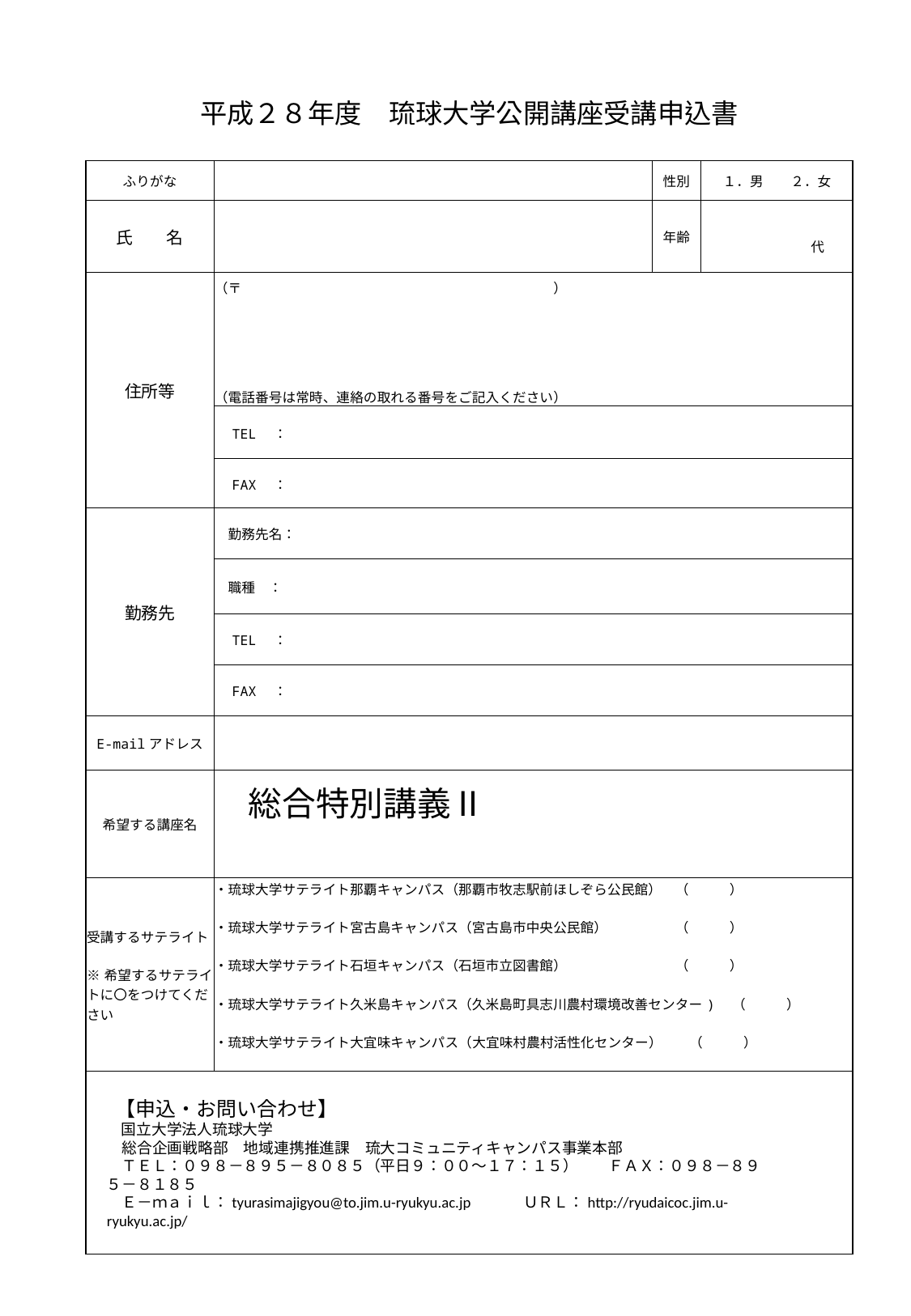

| 平成２８年度　琉球大学公開講座受講申込書 |  |  |  |  |
| --- | --- | --- | --- | --- |
|  |  |  |  |  |
| ふりがな |  |  | 性別 | １．男　　２．女 |
| 氏　　名 |  |  | 年齢 | 代 |
| 住所等 | （〒　　　　　　　　　　　　　　　　　　　　　　　） |  |  |  |
|  | （電話番号は常時、連絡の取れる番号をご記入ください） |  |  |  |
|  | TEL　： |  |  |  |
|  | FAX　： |  |  |  |
| 勤務先 | 勤務先名： |  |  |  |
|  | 職種　： |  |  |  |
|  | TEL　： |  |  |  |
|  | FAX　： |  |  |  |
| E-mailアドレス |  |  |  |  |
| 希望する講座名 | 総合特別講義Ⅱ |  |  |  |
| 受講するサテライト ※希望するサテライトに〇をつけてください | ・琉球大学サテライト那覇キャンパス（那覇市牧志駅前ほしぞら公民館）　（　　　） ・琉球大学サテライト宮古島キャンパス（宮古島市中央公民館）　　　　　（　　　） ・琉球大学サテライト石垣キャンパス（石垣市立図書館）　　　　　　　　（　　　） ・琉球大学サテライト久米島キャンパス（久米島町具志川農村環境改善センター)　（　　　） ・琉球大学サテライト大宜味キャンパス（大宜味村農村活性化センター）　　（　　　） |  |  |  |
|  |  |  |  |  |
　【申込・お問い合わせ】
　　　　　　　　　国立大学法人琉球大学
　総合企画戦略部　地域連携推進課　琉大コミュニティキャンパス事業本部
　ＴＥＬ：０９８－８９５－８０８５（平日９：００～１７：１５）　　ＦＡＸ：０９８－８９５－８１８５
　Ｅ－ｍａｉｌ：tyurasimajigyou@to.jim.u-ryukyu.ac.jp　　 　ＵＲＬ：http://ryudaicoc.jim.u-ryukyu.ac.jp/